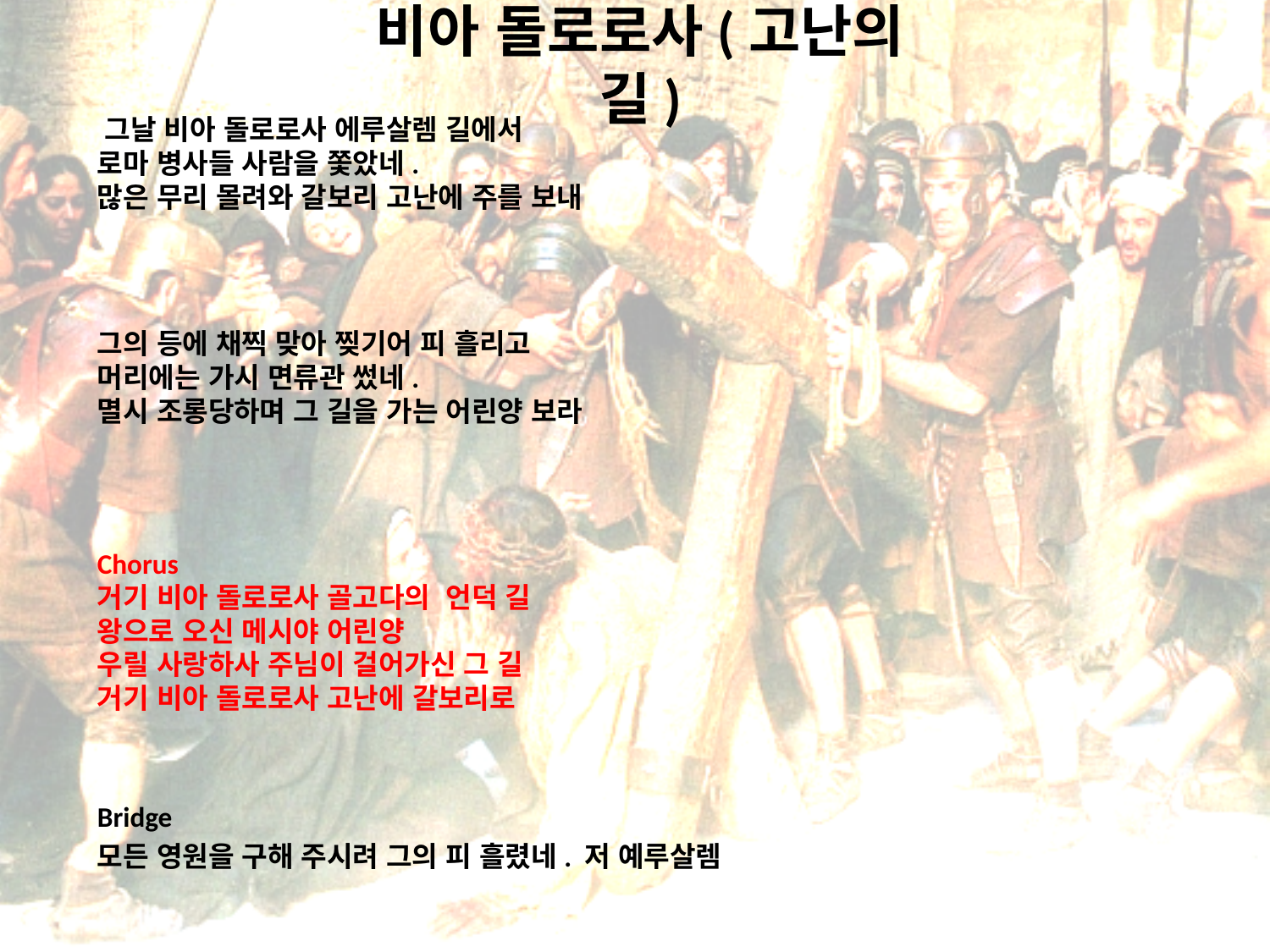

비아 돌로로사(고난의 길)
 그날 비아 돌로로사 에루살렘 길에서
로마 병사들 사람을 쫓았네.
많은 무리 몰려와 갈보리 고난에 주를 보내

그의 등에 채찍 맞아 찢기어 피 흘리고
머리에는 가시 면류관 썼네.
멸시 조롱당하며 그 길을 가는 어린양 보라

Chorus
거기 비아 돌로로사 골고다의  언덕 길
왕으로 오신 메시야 어린양
우릴 사랑하사 주님이 걸어가신 그 길
거기 비아 돌로로사 고난에 갈보리로

Bridge
모든 영원을 구해 주시려 그의 피 흘렸네. 저 예루살렘